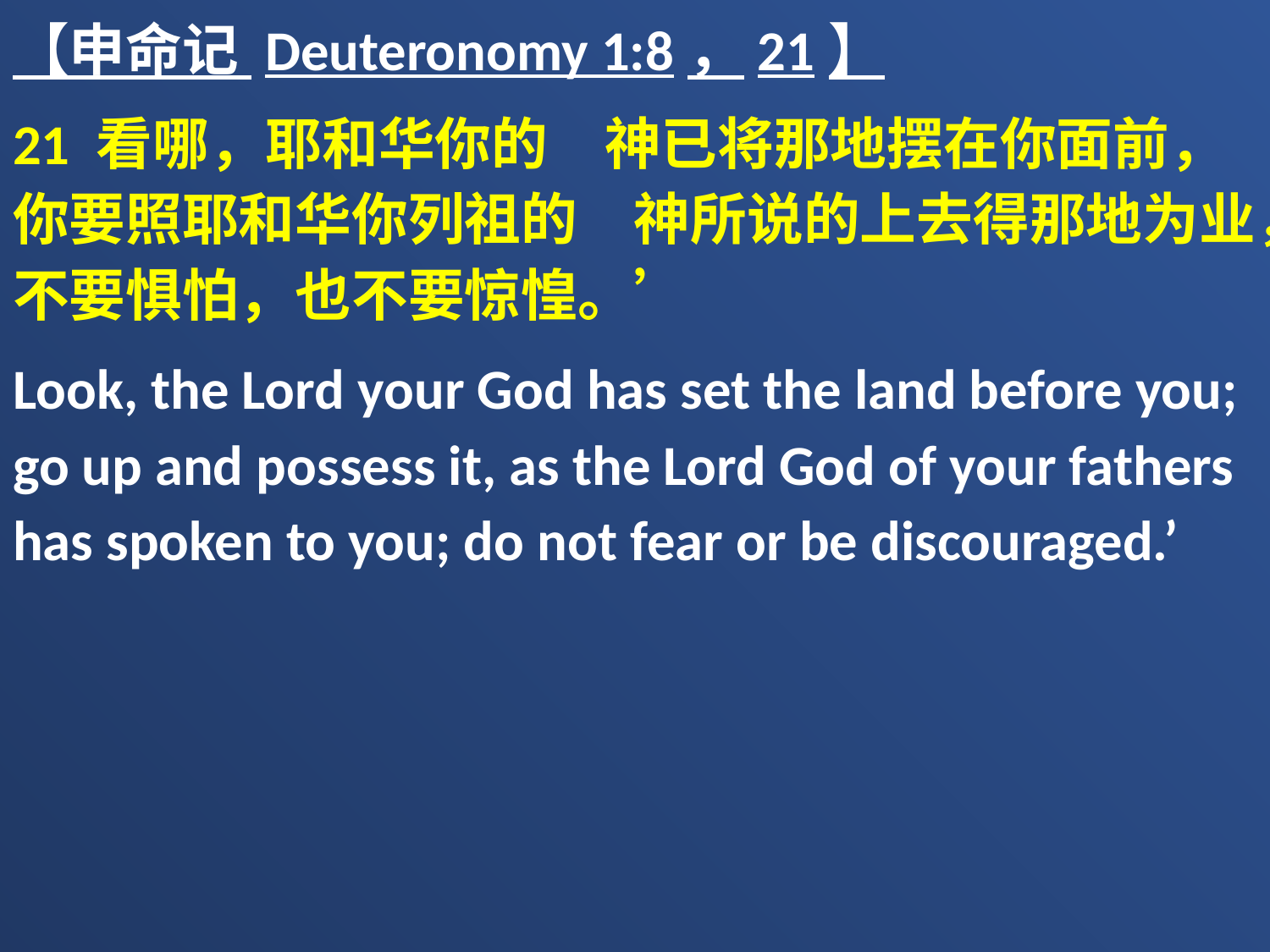

【申命记 Deuteronomy 1:8，21】
21 看哪，耶和华你的　神已将那地摆在你面前，你要照耶和华你列祖的　神所说的上去得那地为业，不要惧怕，也不要惊惶。’
Look, the Lord your God has set the land before you; go up and possess it, as the Lord God of your fathers has spoken to you; do not fear or be discouraged.’